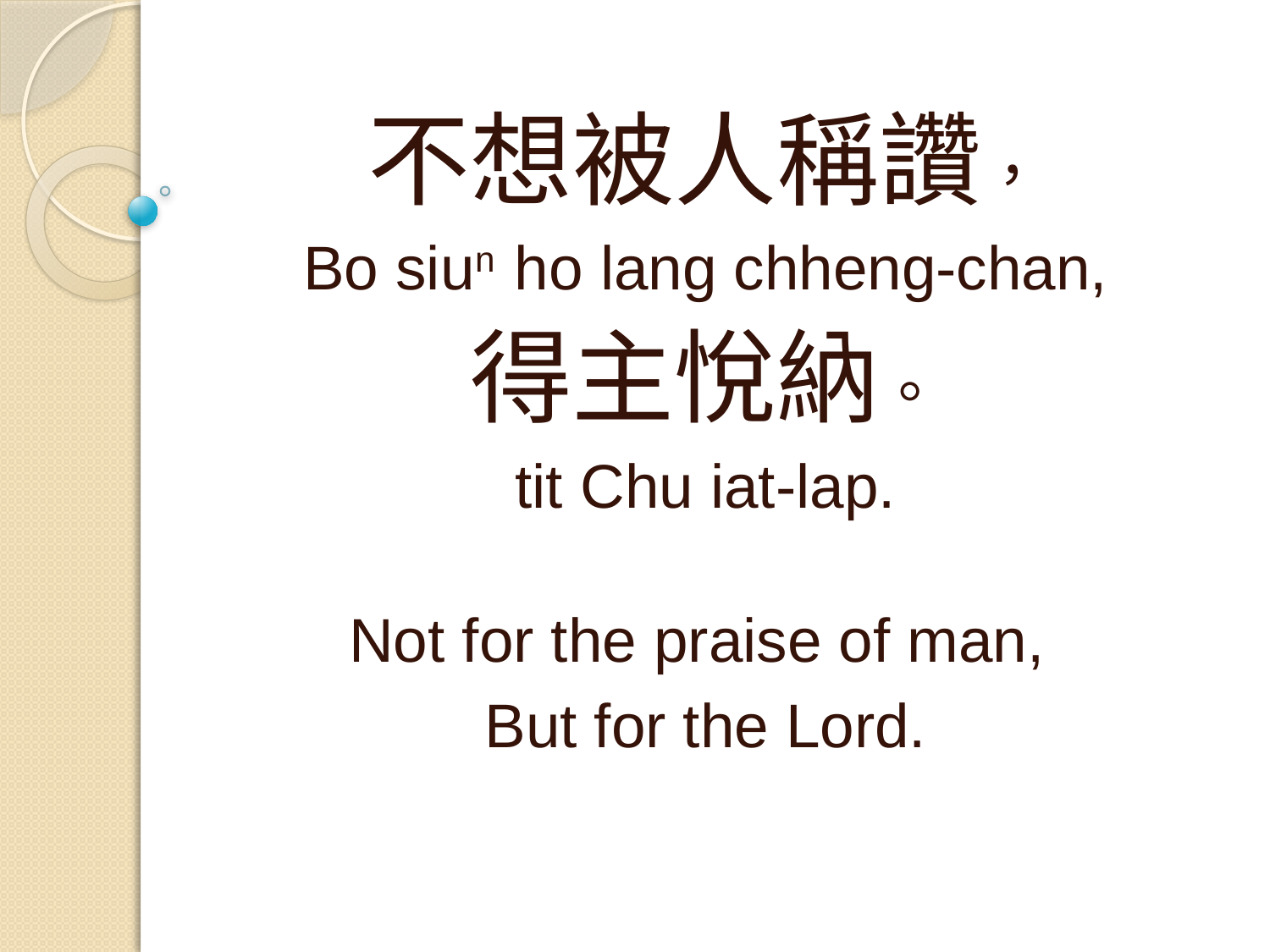

不想被人稱讚，
Bo siun  ho lang chheng-chan,
得主悅納。
tit Chu iat-lap.

Not for the praise of man,
But for the Lord.